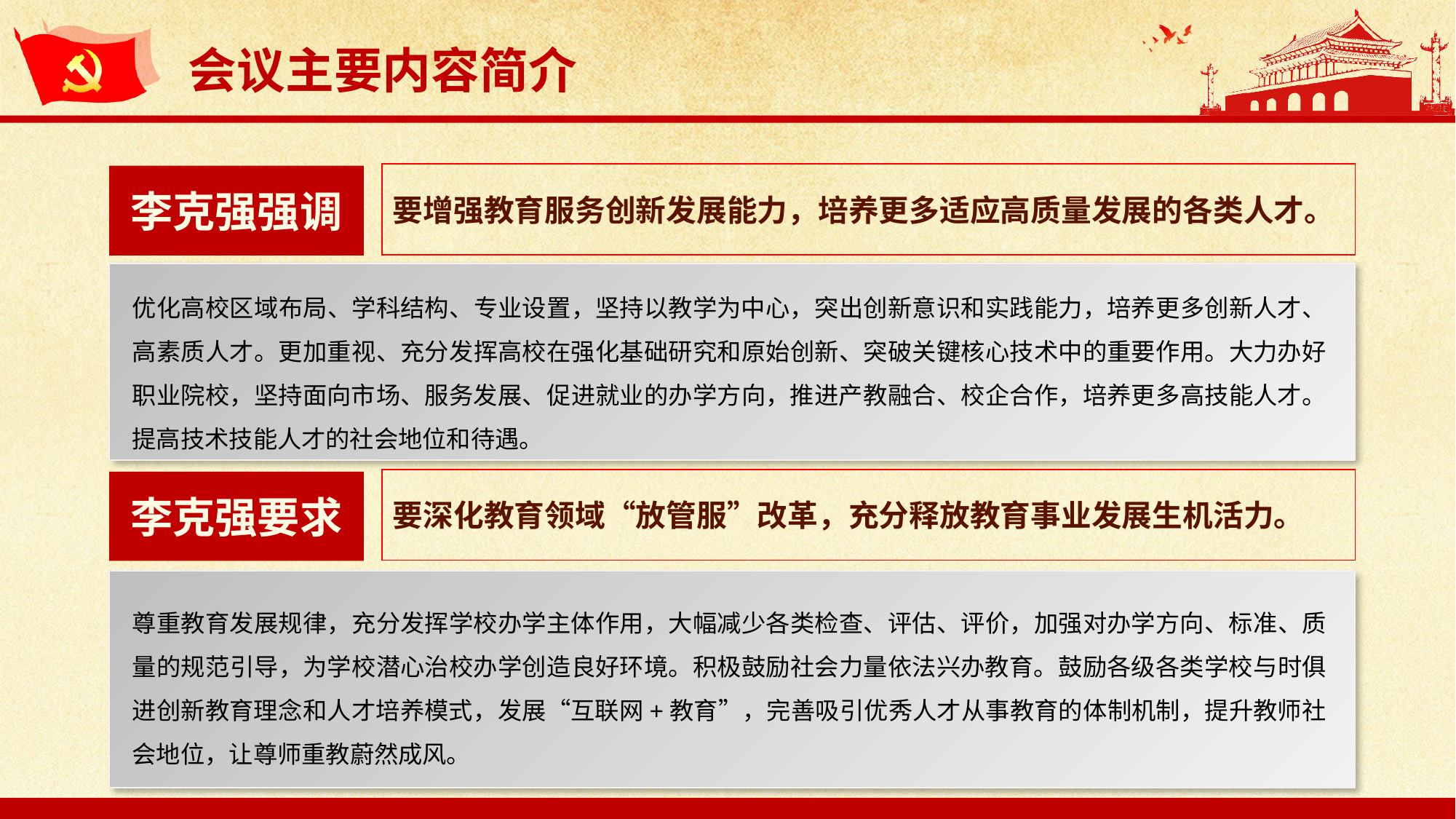

要增强教育服务创新发展能力，培养更多适应高质量发展的各类人才。
李克强强调

优化高校区域布局、学科结构、专业设置，坚持以教学为中心，突出创新意识和实践能力，培养更多创新人才、高素质人才。更加重视、充分发挥高校在强化基础研究和原始创新、突破关键核心技术中的重要作用。大力办好职业院校，坚持面向市场、服务发展、促进就业的办学方向，推进产教融合、校企合作，培养更多高技能人才。提高技术技能人才的社会地位和待遇。
要深化教育领域“放管服”改革，充分释放教育事业发展生机活力。
李克强要求

尊重教育发展规律，充分发挥学校办学主体作用，大幅减少各类检查、评估、评价，加强对办学方向、标准、质量的规范引导，为学校潜心治校办学创造良好环境。积极鼓励社会力量依法兴办教育。鼓励各级各类学校与时俱进创新教育理念和人才培养模式，发展“互联网+教育”，完善吸引优秀人才从事教育的体制机制，提升教师社会地位，让尊师重教蔚然成风。